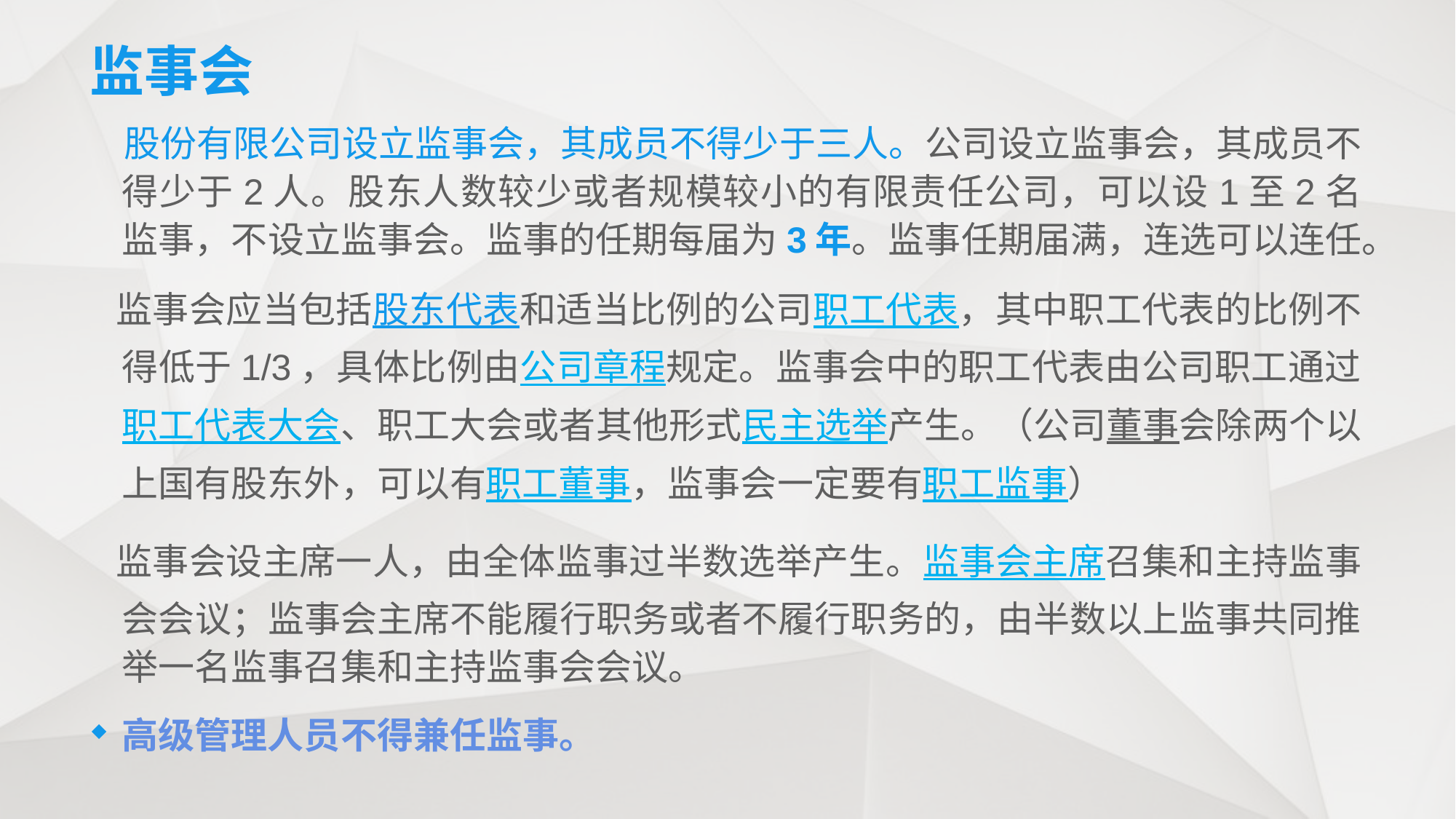

# 监事会
   股份有限公司设立监事会，其成员不得少于三人。公司设立监事会，其成员不得少于2人。股东人数较少或者规模较小的有限责任公司，可以设1至2名监事，不设立监事会。监事的任期每届为3年。监事任期届满，连选可以连任。
  监事会应当包括股东代表和适当比例的公司职工代表，其中职工代表的比例不得低于1/3，具体比例由公司章程规定。监事会中的职工代表由公司职工通过职工代表大会、职工大会或者其他形式民主选举产生。（公司董事会除两个以上国有股东外，可以有职工董事，监事会一定要有职工监事）
  监事会设主席一人，由全体监事过半数选举产生。监事会主席召集和主持监事会会议；监事会主席不能履行职务或者不履行职务的，由半数以上监事共同推举一名监事召集和主持监事会会议。
高级管理人员不得兼任监事。